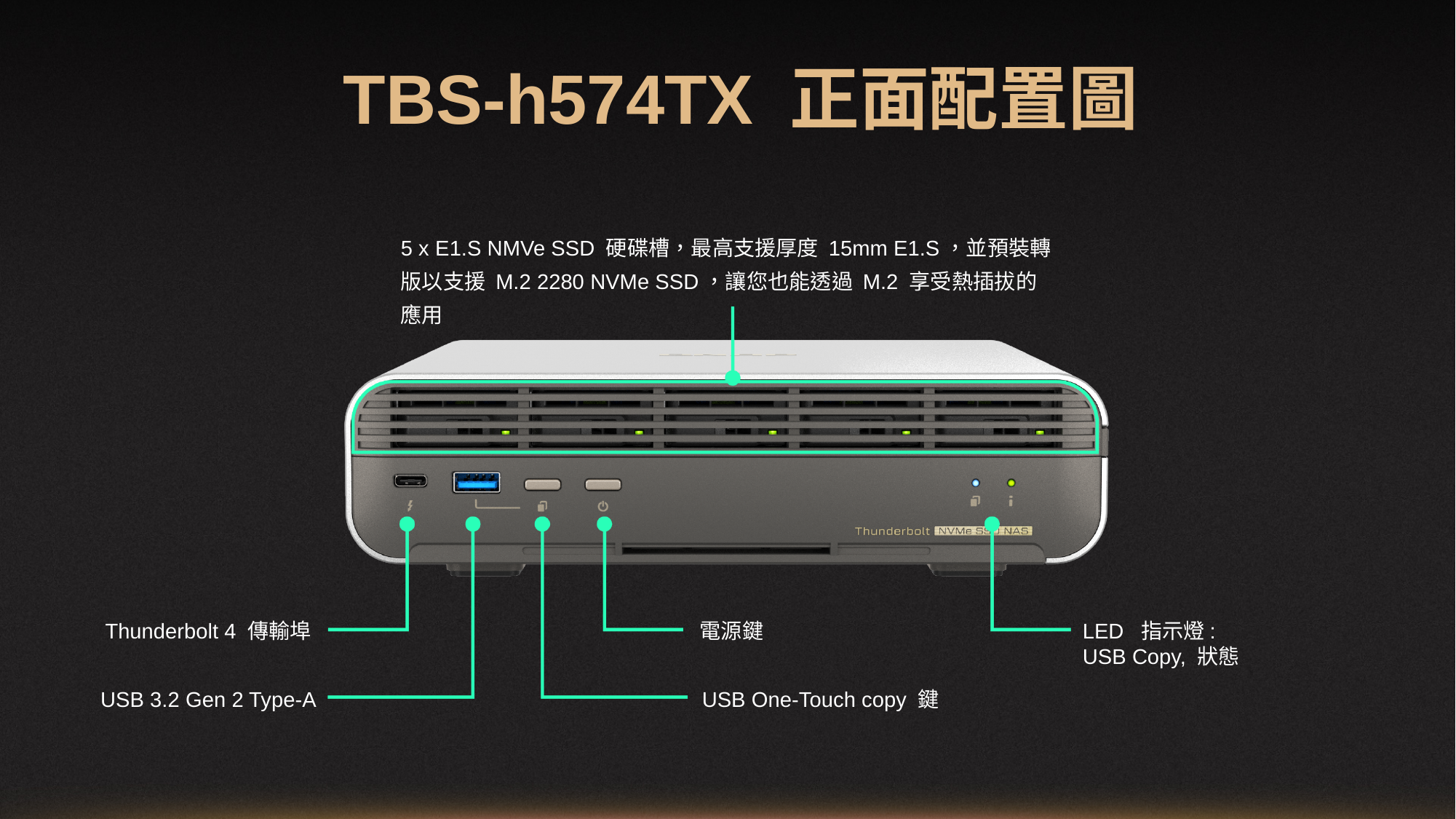

TBS-h574TX 正面配置圖
5 x E1.S NMVe SSD 硬碟槽，最高支援厚度 15mm E1.S，並預裝轉版以支援 M.2 2280 NVMe SSD，讓您也能透過 M.2 享受熱插拔的應用
電源鍵
LED  指示燈:
USB Copy, 狀態
Thunderbolt 4 傳輸埠
USB 3.2 Gen 2 Type-A
USB One-Touch copy 鍵